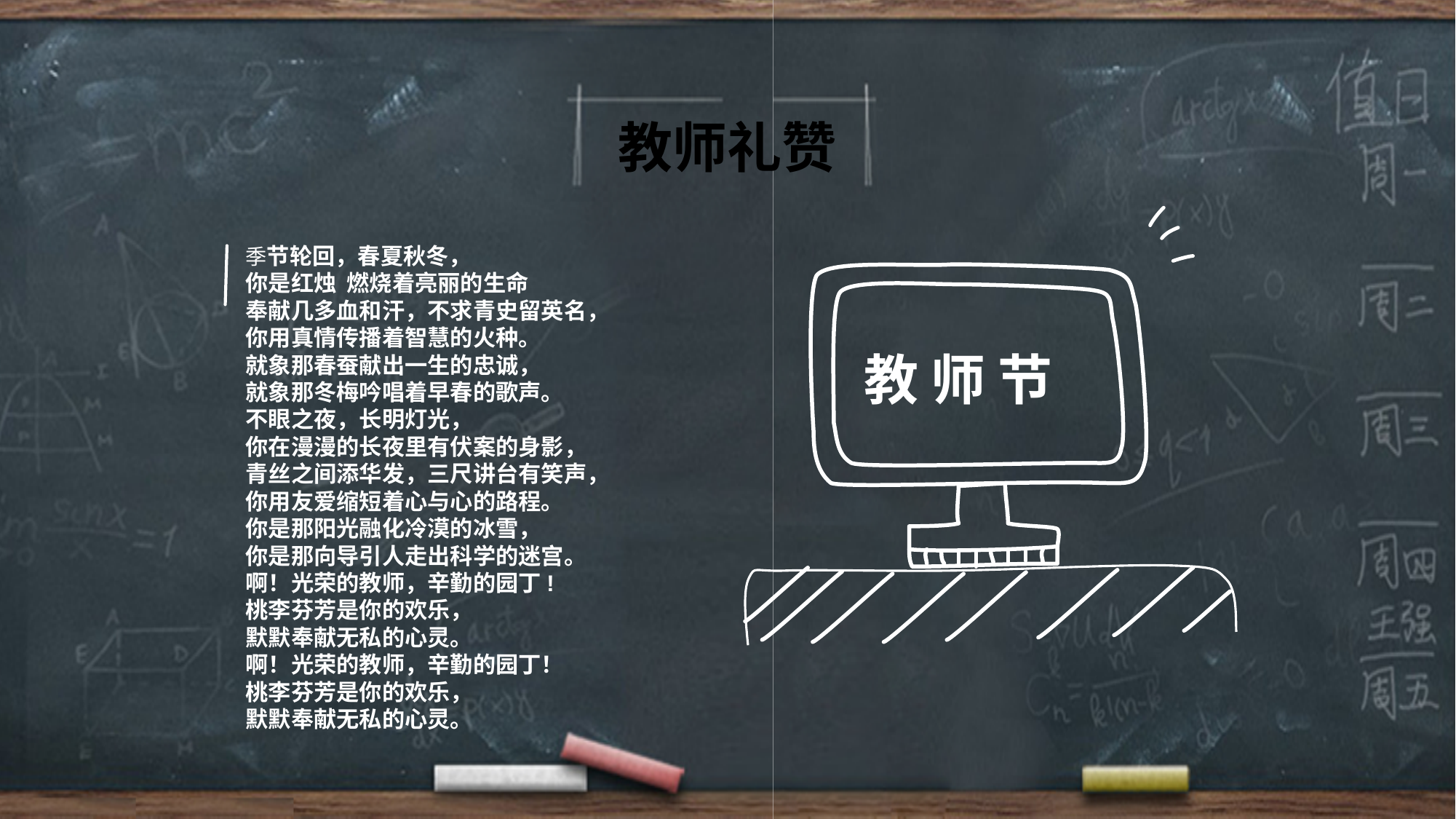

教师礼赞

季节轮回，春夏秋冬，
你是红烛  燃烧着亮丽的生命
奉献几多血和汗，不求青史留英名，
你用真情传播着智慧的火种。
就象那春蚕献出一生的忠诚，
就象那冬梅吟唱着早春的歌声。
不眼之夜，长明灯光，
你在漫漫的长夜里有伏案的身影，
青丝之间添华发，三尺讲台有笑声，
你用友爱缩短着心与心的路程。
你是那阳光融化冷漠的冰雪，
你是那向导引人走出科学的迷宫。
啊！光荣的教师，辛勤的园丁!
桃李芬芳是你的欢乐，
默默奉献无私的心灵。
啊！光荣的教师，辛勤的园丁！
桃李芬芳是你的欢乐，
默默奉献无私的心灵。

教 师 节